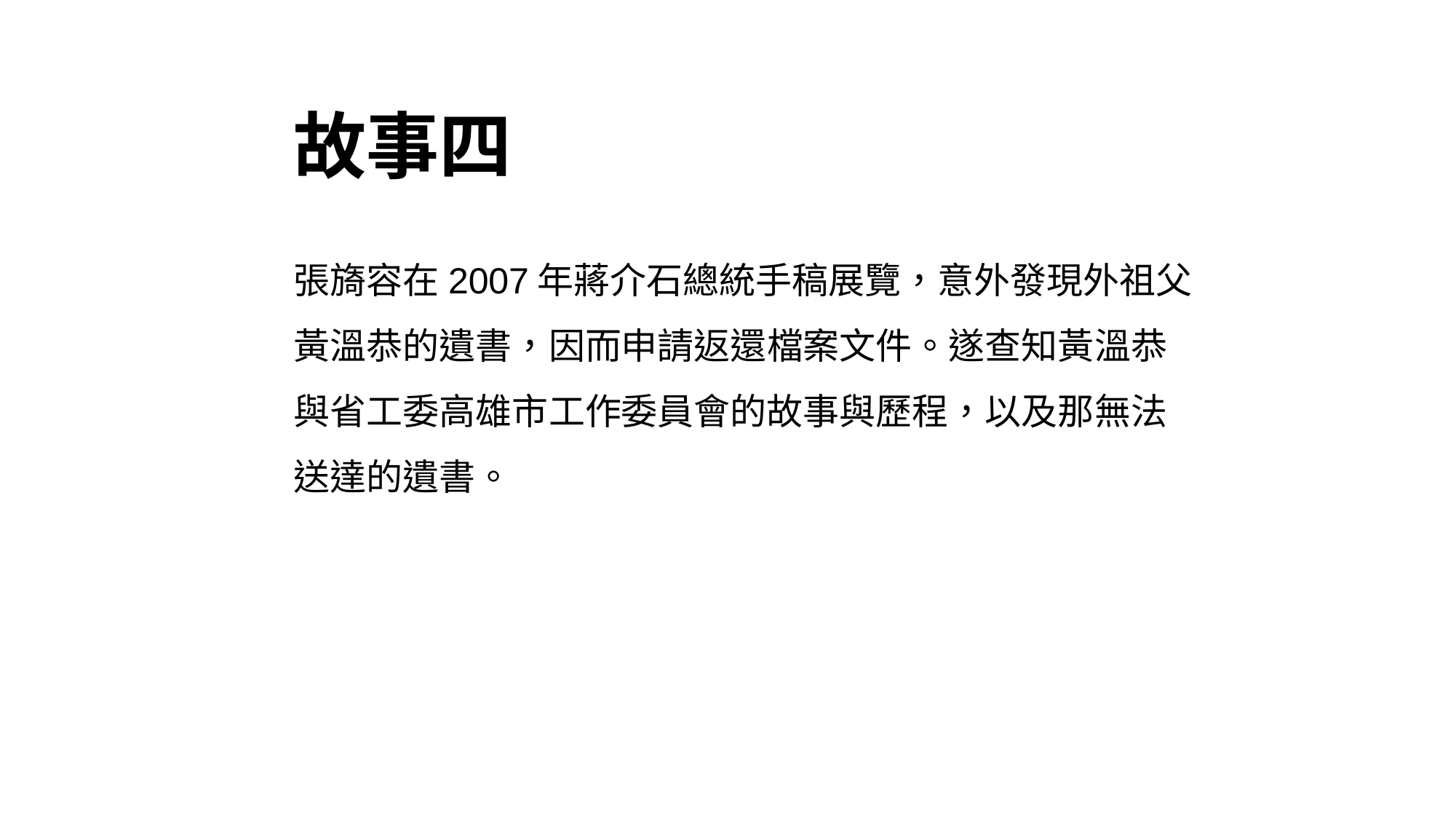

故事四

# 張旖容在2007年蔣介石總統手稿展覽，意外發現外祖父黃溫恭的遺書，因而申請返還檔案文件。遂查知黃溫恭與省工委高雄市工作委員會的故事與歷程，以及那無法送達的遺書。